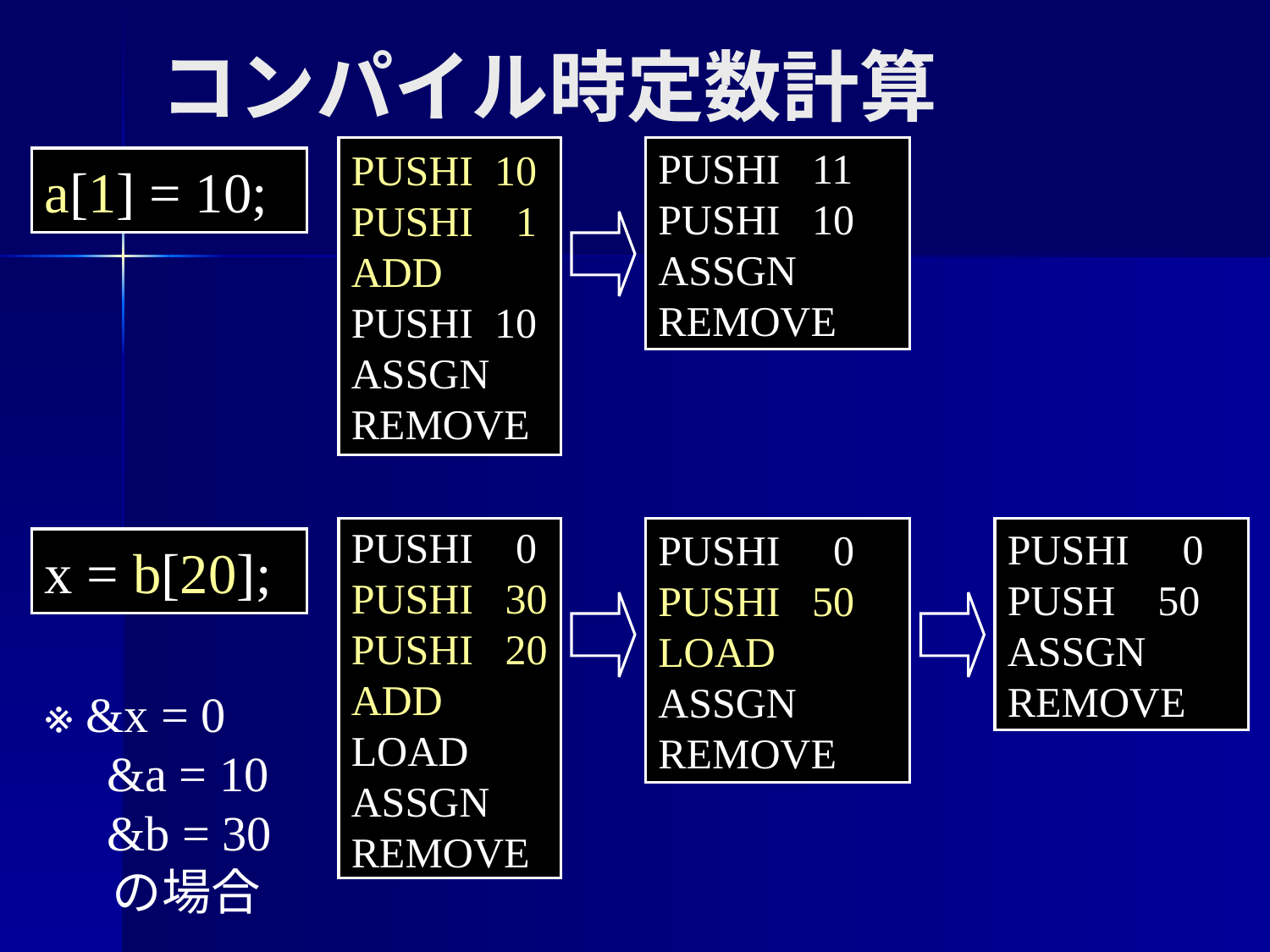

コンパイル時定数計算
PUSHI  10
PUSHI    1
ADD
PUSHI  10
ASSGN
REMOVE
PUSHI  10
PUSHI    1
ADD
PUSHI  10
ASSGN
REMOVE
PUSHI   11
PUSHI   10
ASSGN
REMOVE

a[1] = 10;
PUSHI    0
PUSHI   30
PUSHI   20
ADD
LOAD
ASSGN
REMOVE
PUSHI    0
PUSHI   30
PUSHI   20
ADD
LOAD
ASSGN
REMOVE
PUSHI     0
PUSHI   50
LOAD
ASSGN
REMOVE

PUSHI     0
PUSHI   50
LOAD
ASSGN
REMOVE
PUSHI     0
PUSH    50
ASSGN
REMOVE

x = b[20];
※ &x = 0
     &a = 10
     &b = 30
     の場合